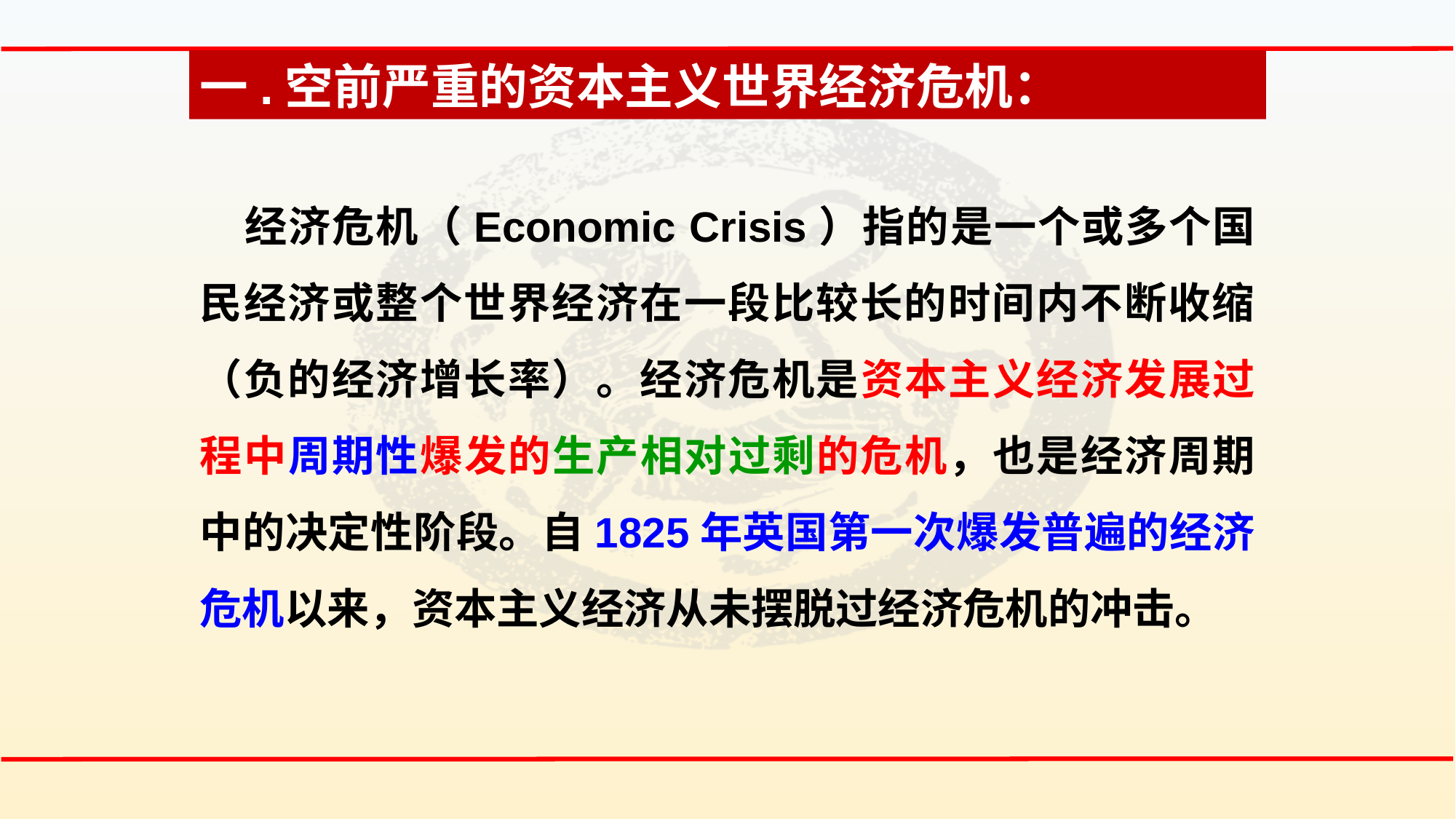

一.空前严重的资本主义世界经济危机：
   经济危机（Economic Crisis）指的是一个或多个国民经济或整个世界经济在一段比较长的时间内不断收缩（负的经济增长率）。经济危机是资本主义经济发展过程中周期性爆发的生产相对过剩的危机，也是经济周期中的决定性阶段。自1825年英国第一次爆发普遍的经济危机以来，资本主义经济从未摆脱过经济危机的冲击。